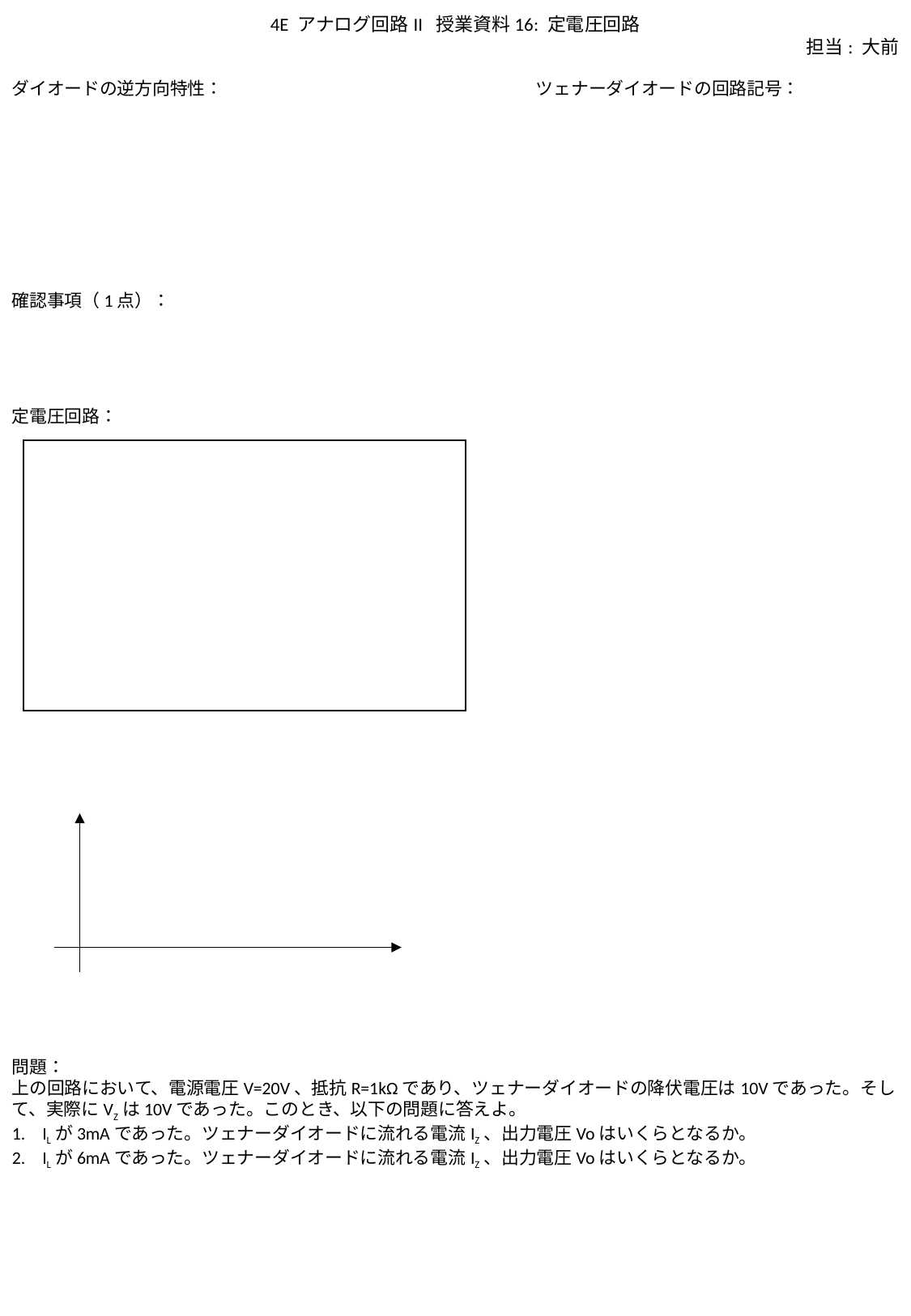

4E アナログ回路II  授業資料16: 定電圧回路
担当: 大前
ダイオードの逆方向特性：
ツェナーダイオードの回路記号：
確認事項（1点）：
定電圧回路：

問題：
上の回路において、電源電圧V=20V、抵抗R=1kΩであり、ツェナーダイオードの降伏電圧は10Vであった。そして、実際にVZは10Vであった。このとき、以下の問題に答えよ。
ILが3mAであった。ツェナーダイオードに流れる電流IZ、出力電圧Voはいくらとなるか。
ILが6mAであった。ツェナーダイオードに流れる電流IZ、出力電圧Voはいくらとなるか。